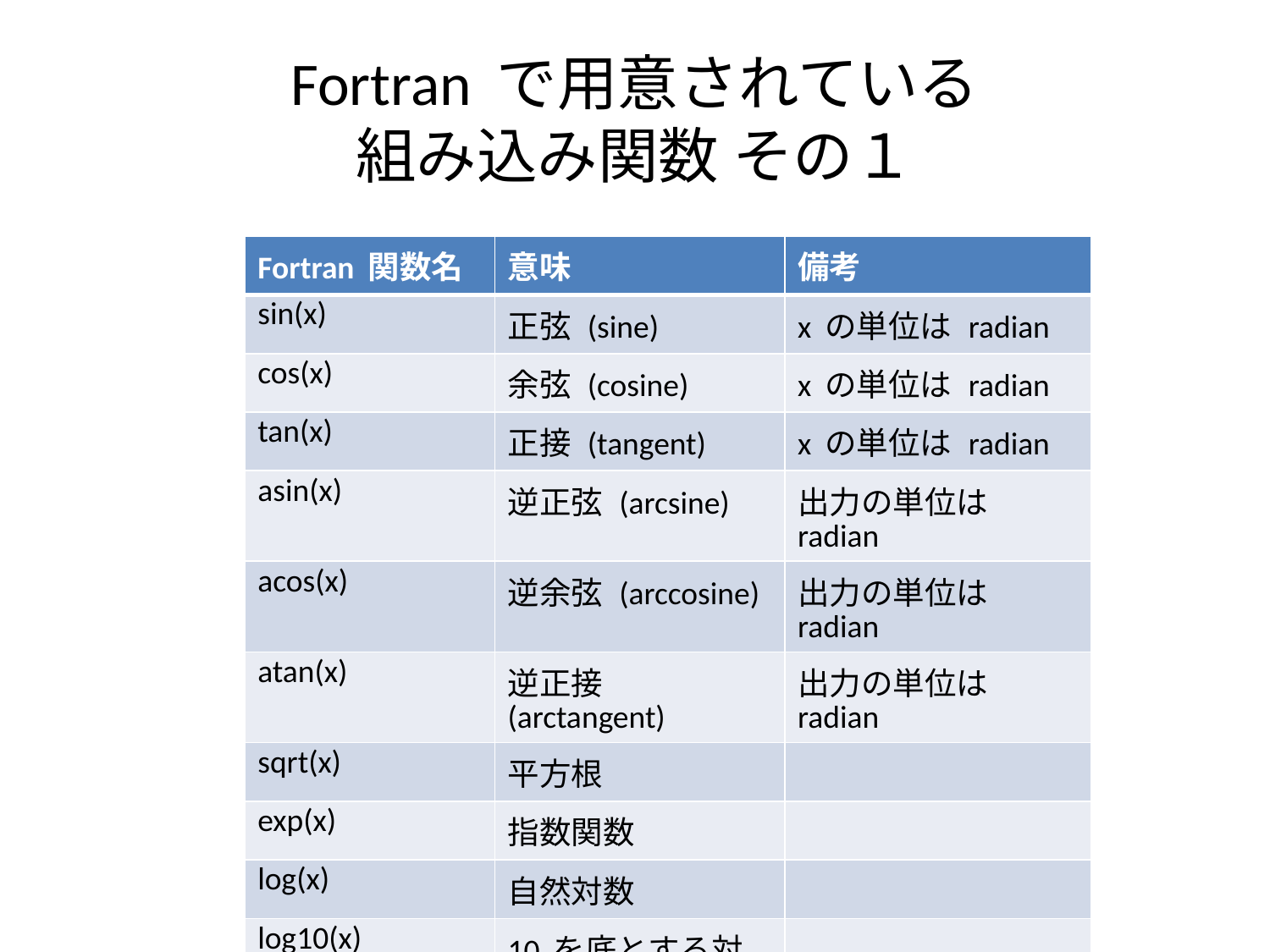

# Fortran で用意されている 組み込み関数 その１
| Fortran 関数名 | 意味 | 備考 |
| --- | --- | --- |
| sin(x) | 正弦 (sine) | x の単位は radian |
| cos(x) | 余弦 (cosine) | x の単位は radian |
| tan(x) | 正接 (tangent) | x の単位は radian |
| asin(x) | 逆正弦 (arcsine) | 出力の単位は radian |
| acos(x) | 逆余弦 (arccosine) | 出力の単位は radian |
| atan(x) | 逆正接 (arctangent) | 出力の単位は radian |
| sqrt(x) | 平方根 |  |
| exp(x) | 指数関数 |  |
| log(x) | 自然対数 |  |
| log10(x) | 10 を底とする対数 |  |
| mod(x,y) | x を y で割った余り |  |
| abs(x) | x の絶対値 |  |